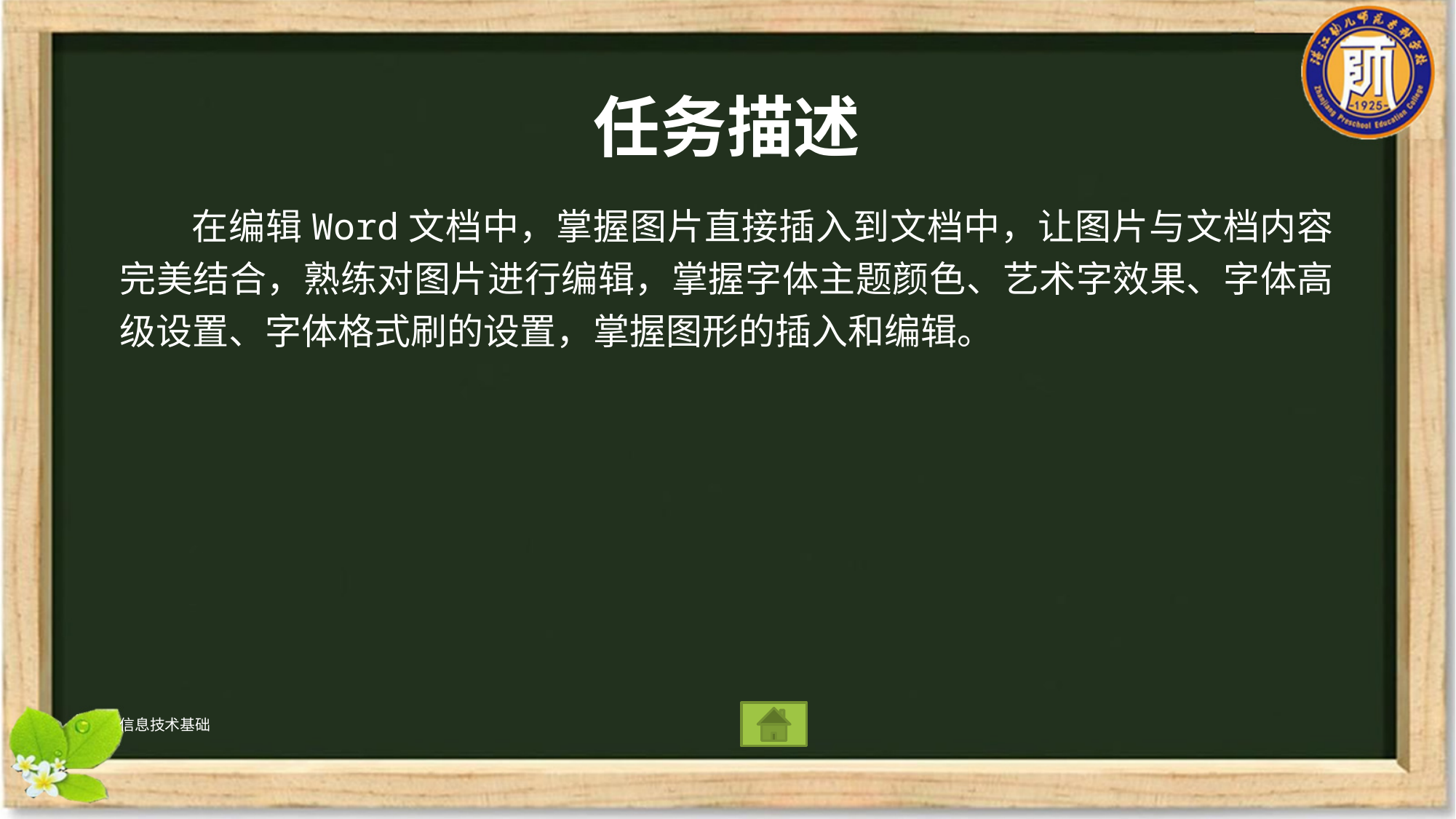

# 任务描述
在编辑Word文档中，掌握图片直接插入到文档中，让图片与文档内容完美结合，熟练对图片进行编辑，掌握字体主题颜色、艺术字效果、字体高级设置、字体格式刷的设置，掌握图形的插入和编辑。
信息技术基础